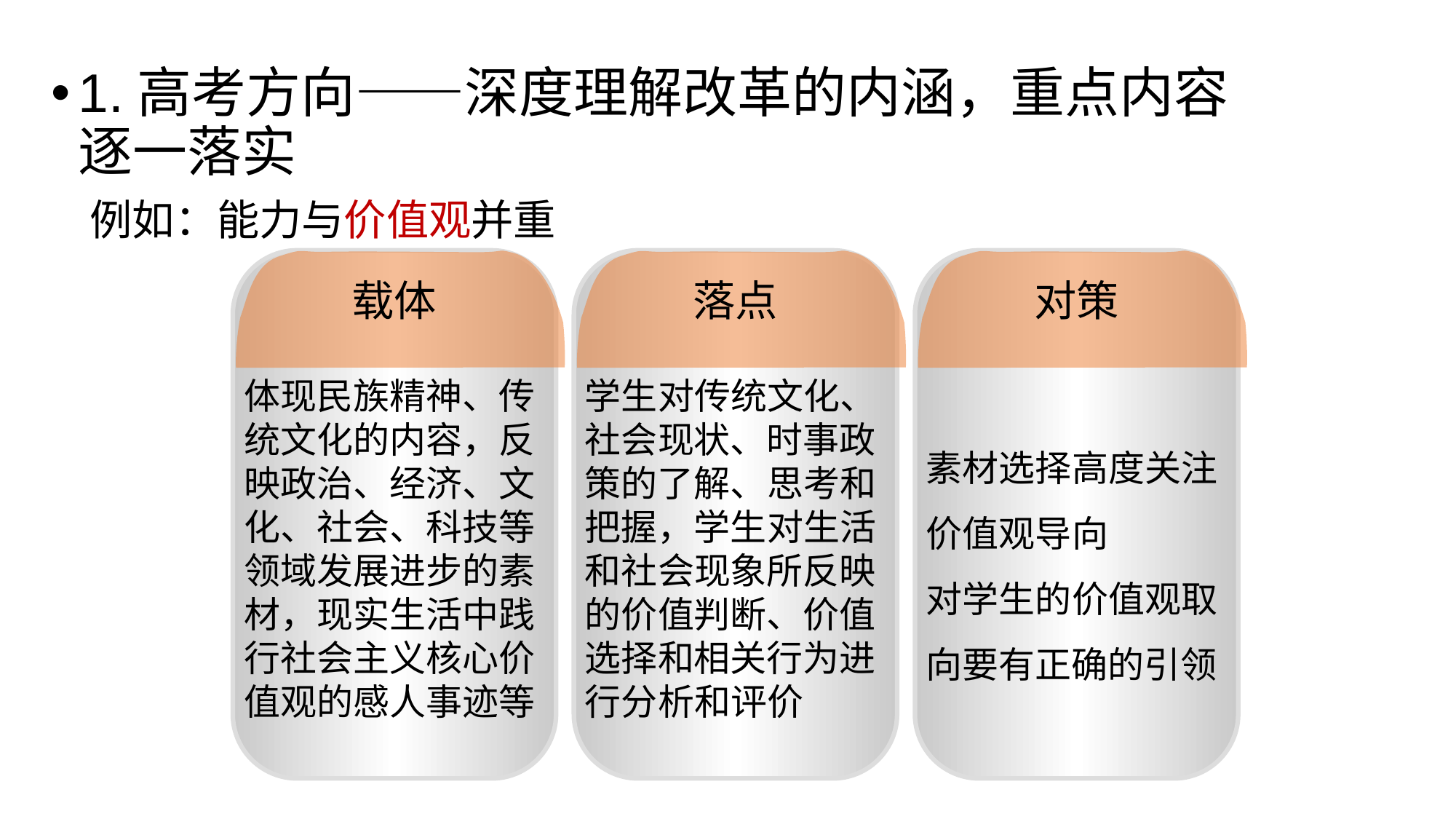

1.高考方向——深度理解改革的内涵，重点内容逐一落实
   例如：能力与价值观并重

载体
体现民族精神、传统文化的内容，反映政治、经济、文化、社会、科技等领域发展进步的素材，现实生活中践行社会主义核心价值观的感人事迹等

落点
学生对传统文化、社会现状、时事政策的了解、思考和把握，学生对生活和社会现象所反映的价值判断、价值选择和相关行为进行分析和评价

对策
素材选择高度关注价值观导向
对学生的价值观取向要有正确的引领